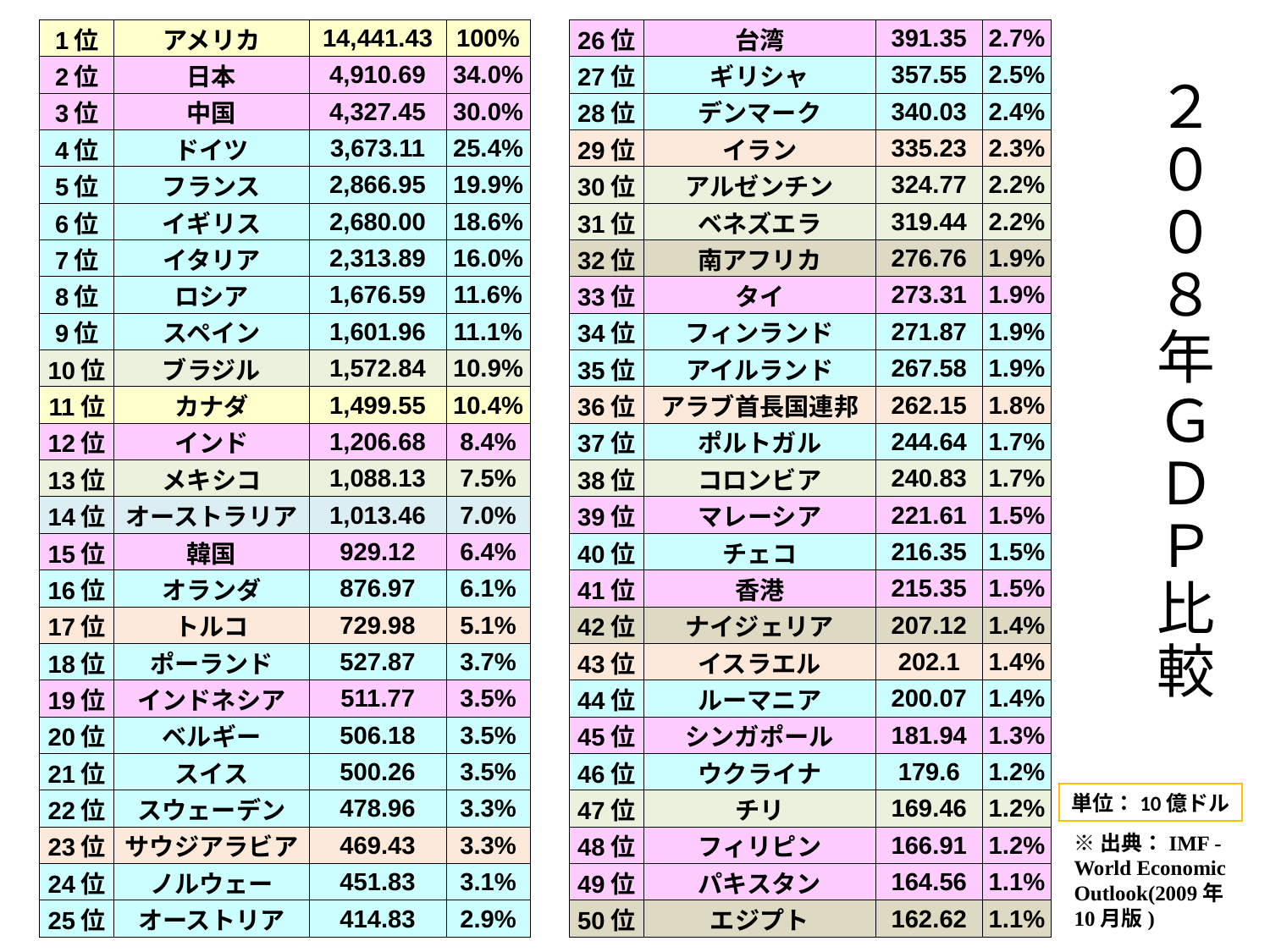

# ２００８年ＧＤＰ比較
| 1位 | アメリカ | 14,441.43 | 100% |  | 26位 | 台湾 | 391.35 | 2.7% |
| --- | --- | --- | --- | --- | --- | --- | --- | --- |
| 2位 | 日本 | 4,910.69 | 34.0% |  | 27位 | ギリシャ | 357.55 | 2.5% |
| 3位 | 中国 | 4,327.45 | 30.0% |  | 28位 | デンマーク | 340.03 | 2.4% |
| 4位 | ドイツ | 3,673.11 | 25.4% |  | 29位 | イラン | 335.23 | 2.3% |
| 5位 | フランス | 2,866.95 | 19.9% |  | 30位 | アルゼンチン | 324.77 | 2.2% |
| 6位 | イギリス | 2,680.00 | 18.6% |  | 31位 | ベネズエラ | 319.44 | 2.2% |
| 7位 | イタリア | 2,313.89 | 16.0% |  | 32位 | 南アフリカ | 276.76 | 1.9% |
| 8位 | ロシア | 1,676.59 | 11.6% |  | 33位 | タイ | 273.31 | 1.9% |
| 9位 | スペイン | 1,601.96 | 11.1% |  | 34位 | フィンランド | 271.87 | 1.9% |
| 10位 | ブラジル | 1,572.84 | 10.9% |  | 35位 | アイルランド | 267.58 | 1.9% |
| 11位 | カナダ | 1,499.55 | 10.4% |  | 36位 | アラブ首長国連邦 | 262.15 | 1.8% |
| 12位 | インド | 1,206.68 | 8.4% |  | 37位 | ポルトガル | 244.64 | 1.7% |
| 13位 | メキシコ | 1,088.13 | 7.5% |  | 38位 | コロンビア | 240.83 | 1.7% |
| 14位 | オーストラリア | 1,013.46 | 7.0% |  | 39位 | マレーシア | 221.61 | 1.5% |
| 15位 | 韓国 | 929.12 | 6.4% |  | 40位 | チェコ | 216.35 | 1.5% |
| 16位 | オランダ | 876.97 | 6.1% |  | 41位 | 香港 | 215.35 | 1.5% |
| 17位 | トルコ | 729.98 | 5.1% |  | 42位 | ナイジェリア | 207.12 | 1.4% |
| 18位 | ポーランド | 527.87 | 3.7% |  | 43位 | イスラエル | 202.1 | 1.4% |
| 19位 | インドネシア | 511.77 | 3.5% |  | 44位 | ルーマニア | 200.07 | 1.4% |
| 20位 | ベルギー | 506.18 | 3.5% |  | 45位 | シンガポール | 181.94 | 1.3% |
| 21位 | スイス | 500.26 | 3.5% |  | 46位 | ウクライナ | 179.6 | 1.2% |
| 22位 | スウェーデン | 478.96 | 3.3% |  | 47位 | チリ | 169.46 | 1.2% |
| 23位 | サウジアラビア | 469.43 | 3.3% |  | 48位 | フィリピン | 166.91 | 1.2% |
| 24位 | ノルウェー | 451.83 | 3.1% |  | 49位 | パキスタン | 164.56 | 1.1% |
| 25位 | オーストリア | 414.83 | 2.9% |  | 50位 | エジプト | 162.62 | 1.1% |
単位：10億ドル
※出典：IMF - World Economic Outlook(2009年10月版)